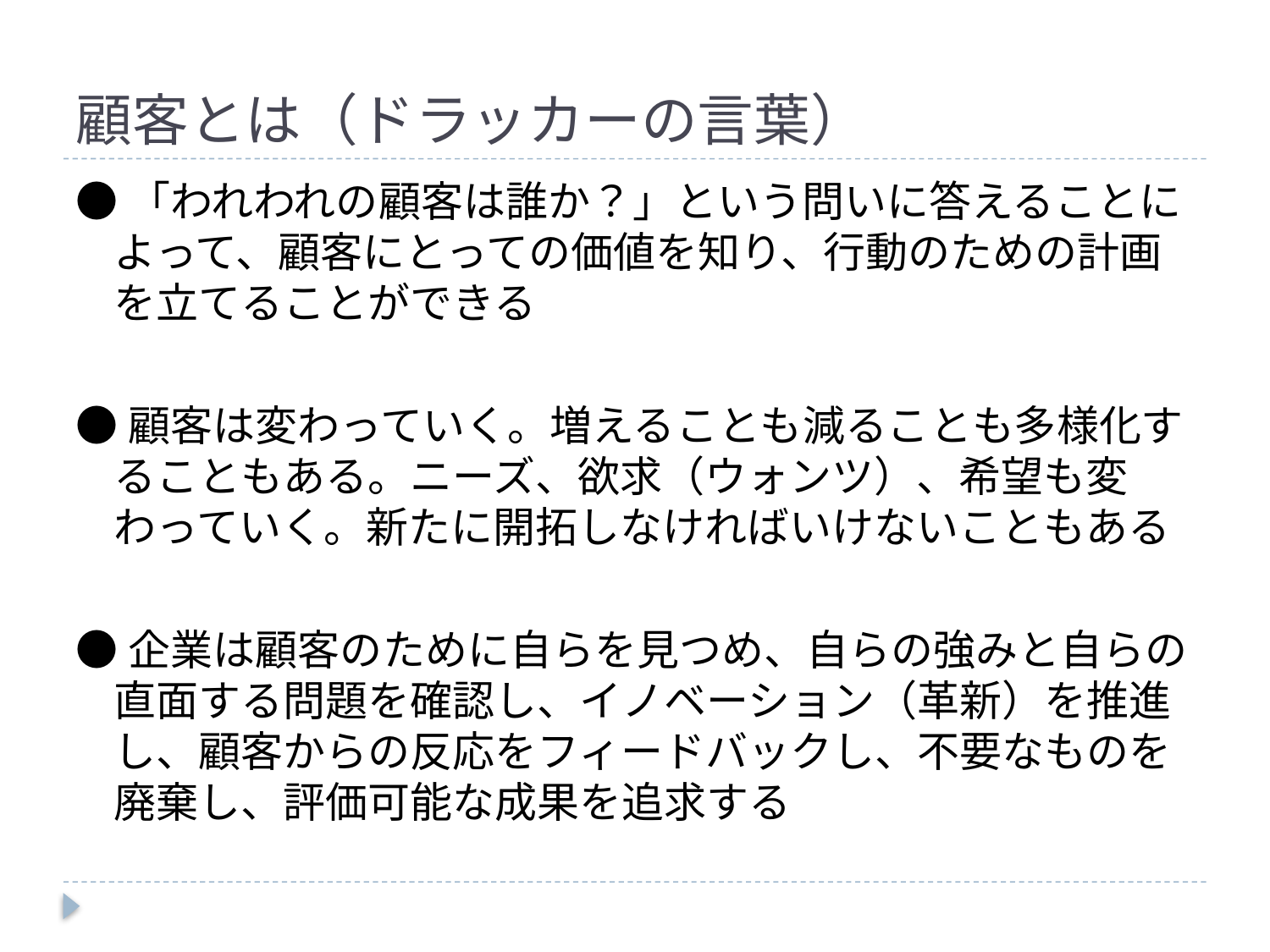

# 顧客とは（ドラッカーの言葉）
●「われわれの顧客は誰か？」という問いに答えることによって、顧客にとっての価値を知り、行動のための計画を立てることができる

●顧客は変わっていく。増えることも減ることも多様化することもある。ニーズ、欲求（ウォンツ）、希望も変わっていく。新たに開拓しなければいけないこともある

●企業は顧客のために自らを見つめ、自らの強みと自らの直面する問題を確認し、イノベーション（革新）を推進し、顧客からの反応をフィードバックし、不要なものを廃棄し、評価可能な成果を追求する